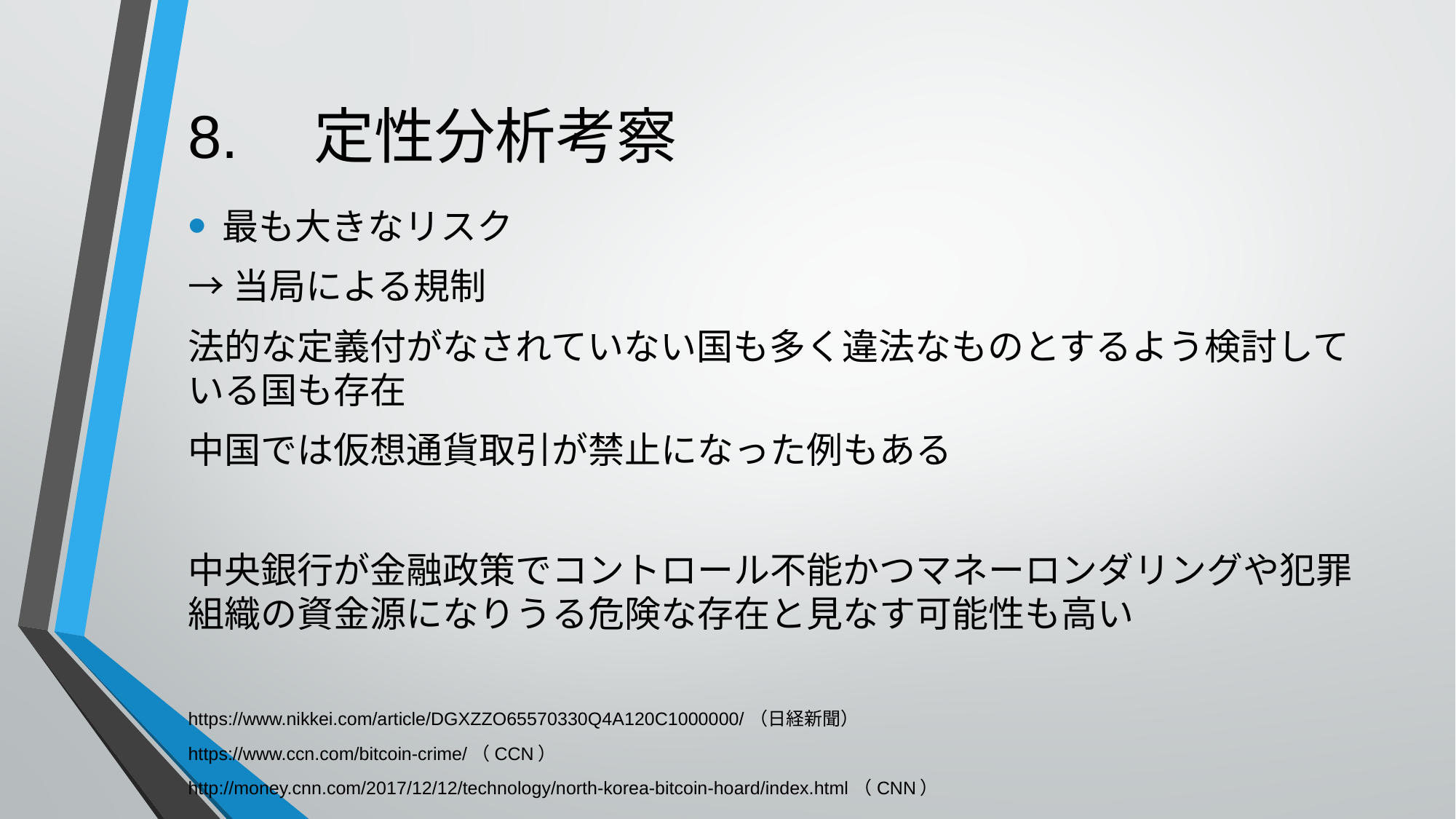

# 8.　定性分析考察
最も大きなリスク
→当局による規制
法的な定義付がなされていない国も多く違法なものとするよう検討している国も存在
中国では仮想通貨取引が禁止になった例もある

中央銀行が金融政策でコントロール不能かつマネーロンダリングや犯罪組織の資金源になりうる危険な存在と見なす可能性も高い

https://www.nikkei.com/article/DGXZZO65570330Q4A120C1000000/（日経新聞）
https://www.ccn.com/bitcoin-crime/（CCN）
http://money.cnn.com/2017/12/12/technology/north-korea-bitcoin-hoard/index.html（CNN）